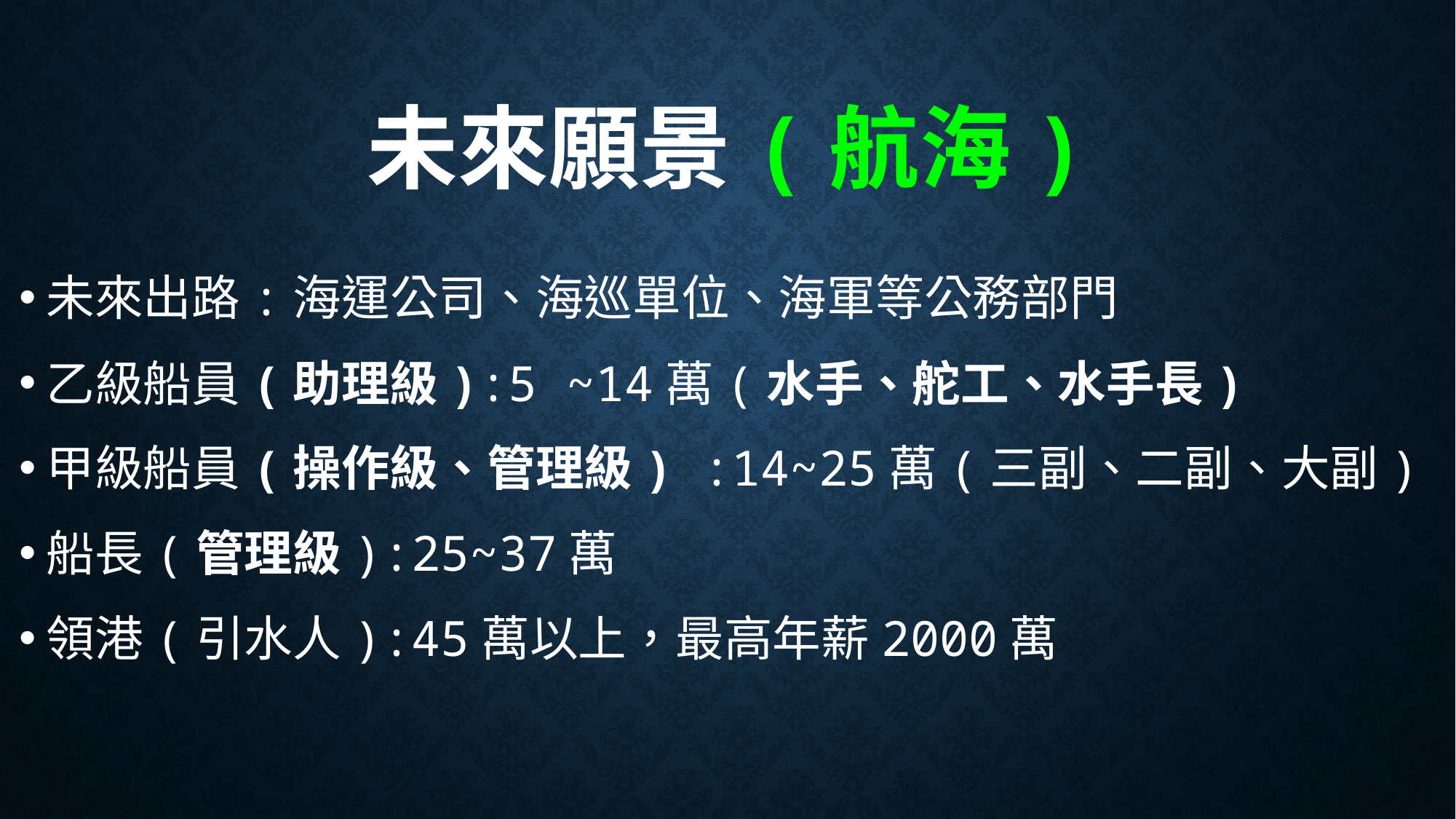

# 未來願景(航海)
未來出路:海運公司、海巡單位、海軍等公務部門
乙級船員(助理級):5 ~14萬(水手、舵工、水手長)
甲級船員(操作級、管理級) :14~25萬(三副、二副、大副)
船長(管理級):25~37萬
領港(引水人):45萬以上，最高年薪2000萬